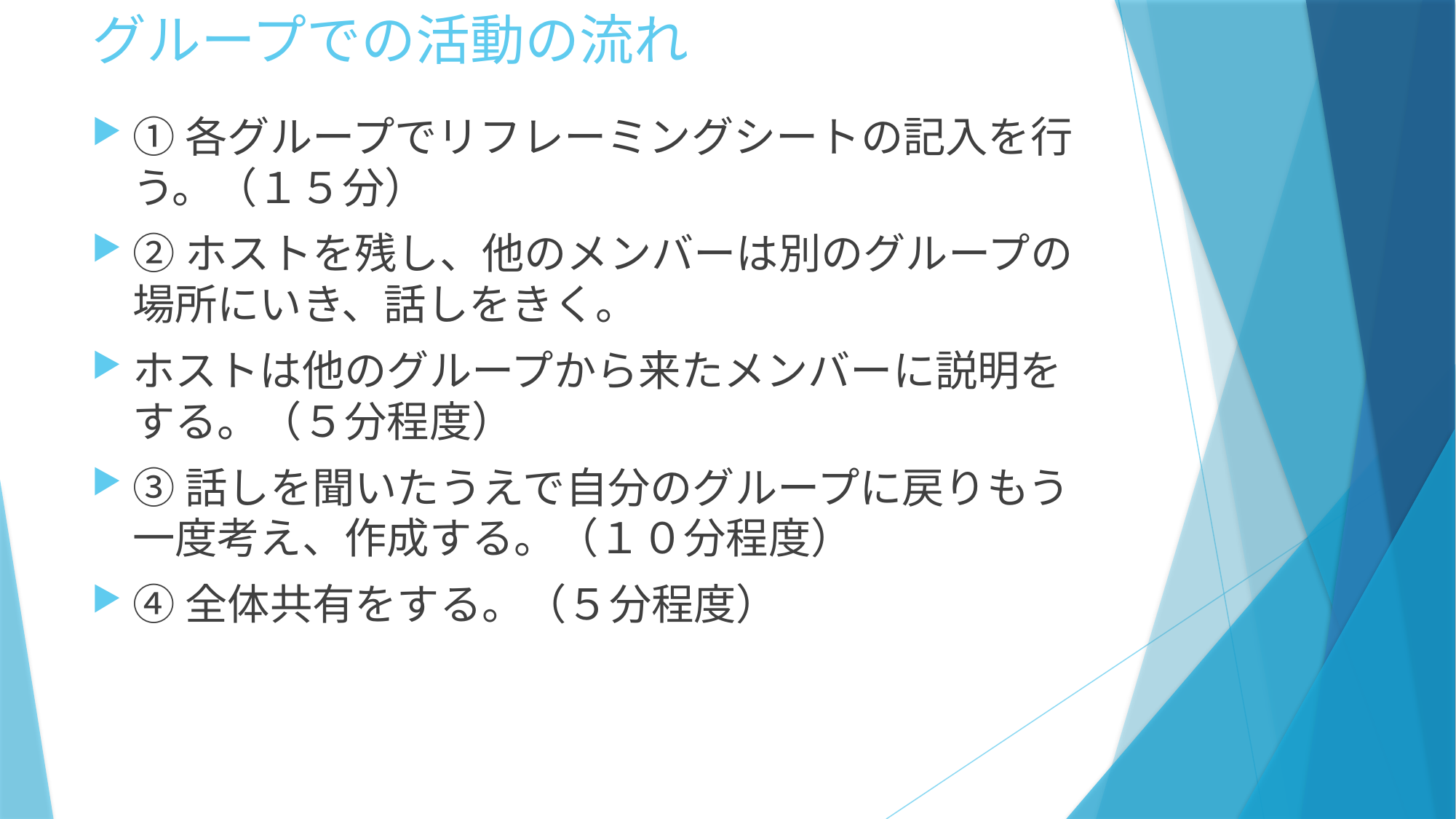

# グループでの活動の流れ
①各グループでリフレーミングシートの記入を行う。（１５分）
②ホストを残し、他のメンバーは別のグループの場所にいき、話しをきく。
ホストは他のグループから来たメンバーに説明をする。（５分程度）
③話しを聞いたうえで自分のグループに戻りもう一度考え、作成する。（１０分程度）
④全体共有をする。（５分程度）